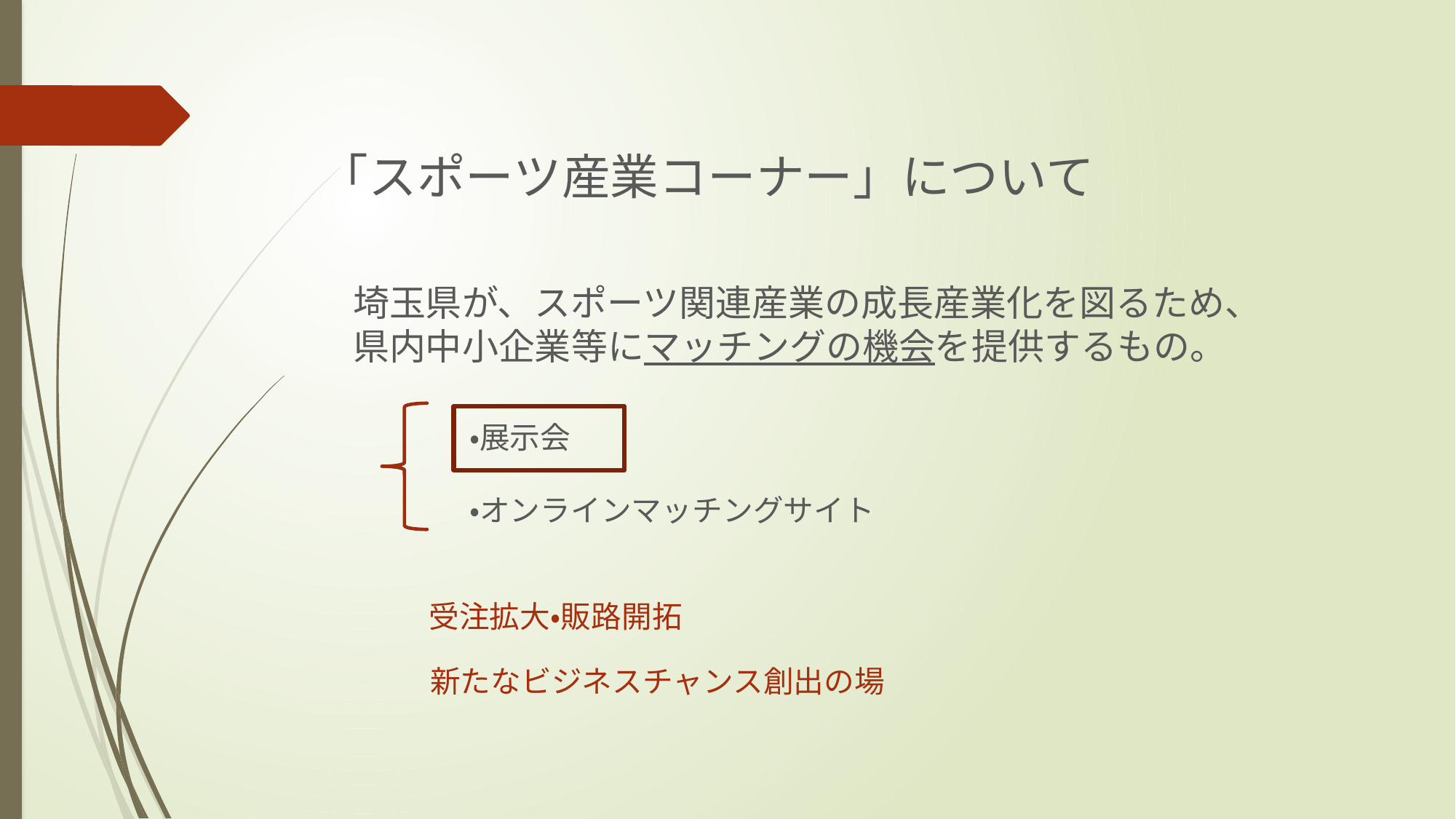

# 「スポーツ産業コーナー」について

埼玉県が、スポーツ関連産業の成長産業化を図るため、県内中小企業等にマッチングの機会を提供するもの。

・展示会

・オンラインマッチングサイト
受注拡大・販路開拓
新たなビジネスチャンス創出の場